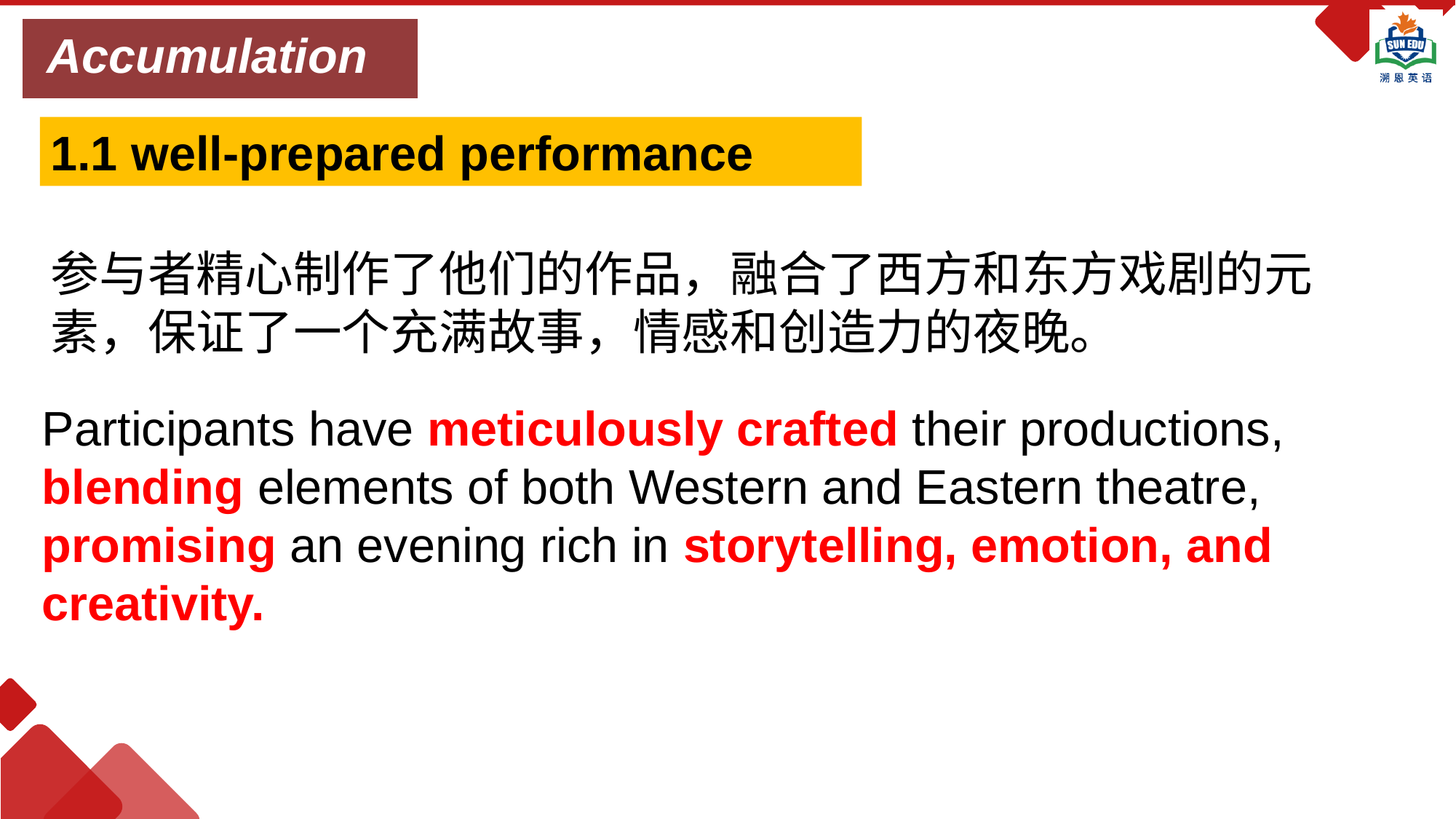

Accumulation
1.1 well-prepared performance
参与者精心制作了他们的作品，融合了西方和东方戏剧的元素，保证了一个充满故事，情感和创造力的夜晚。
Participants have meticulously crafted their productions, blending elements of both Western and Eastern theatre, promising an evening rich in storytelling, emotion, and creativity.